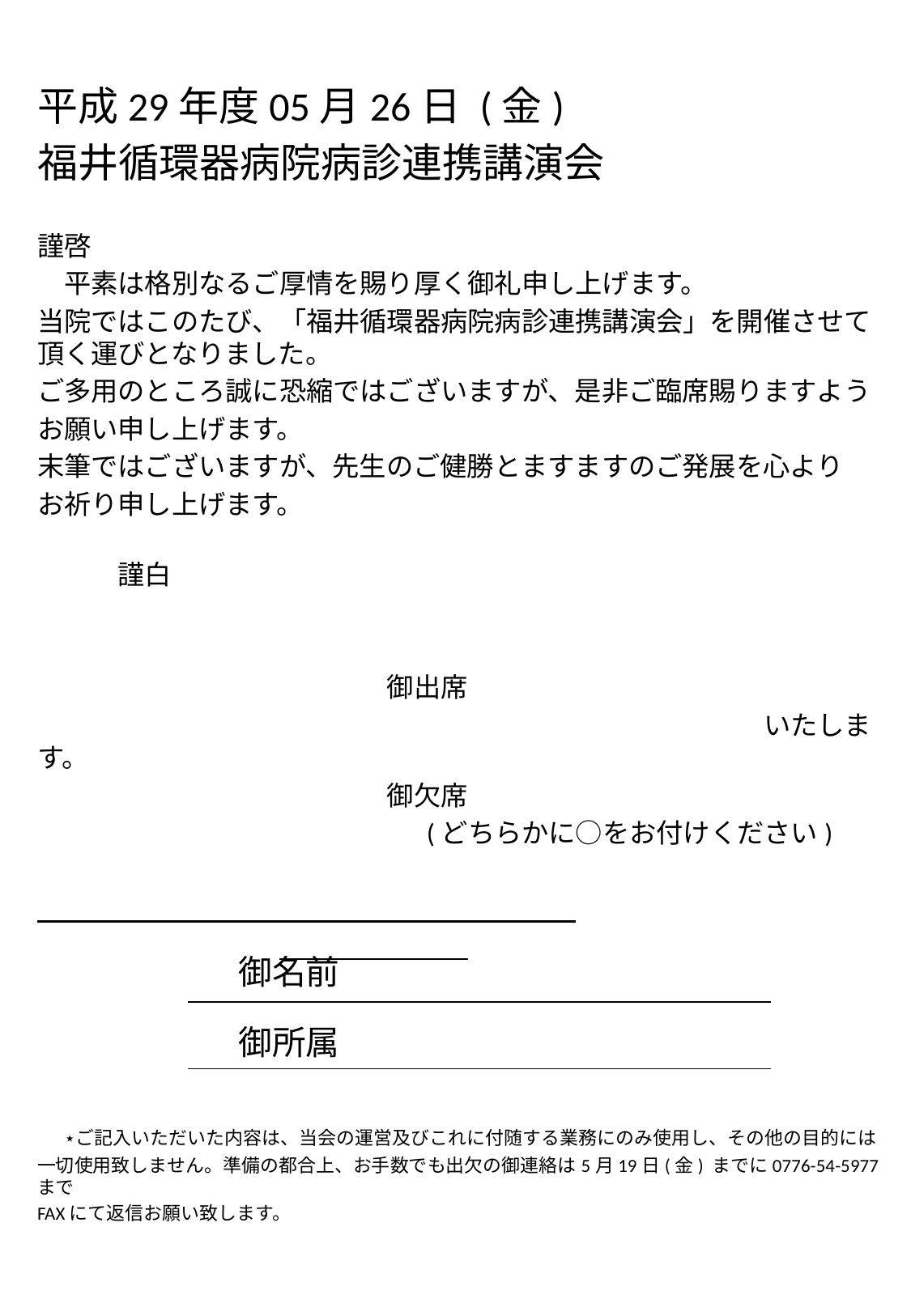

平成29年度05月26日 (金)
福井循環器病院病診連携講演会

謹啓
　平素は格別なるご厚情を賜り厚く御礼申し上げます。
当院ではこのたび、「福井循環器病院病診連携講演会」を開催させて頂く運びとなりました。
ご多用のところ誠に恐縮ではございますが、是非ご臨席賜りますよう
お願い申し上げます。
末筆ではございますが、先生のご健勝とますますのご発展を心より
お祈り申し上げます。
　　　　　　　　　　　　　　　　　　　　　　　　　　　　　　　　　　謹白

　　　　　　　　　　　　　御出席
　　　　　　　　　　　　　　　　　　　　　　　　　　　いたします。
　　　　　　　　　　　　　御欠席
　　　　　　　　　 　　　　　(どちらかに○をお付けください)

　⋆ご記入いただいた内容は、当会の運営及びこれに付随する業務にのみ使用し、その他の目的には
一切使用致しません。準備の都合上、お手数でも出欠の御連絡は5月19日(金) までに0776-54-5977まで
FAXにて返信お願い致します。
御名前
御所属